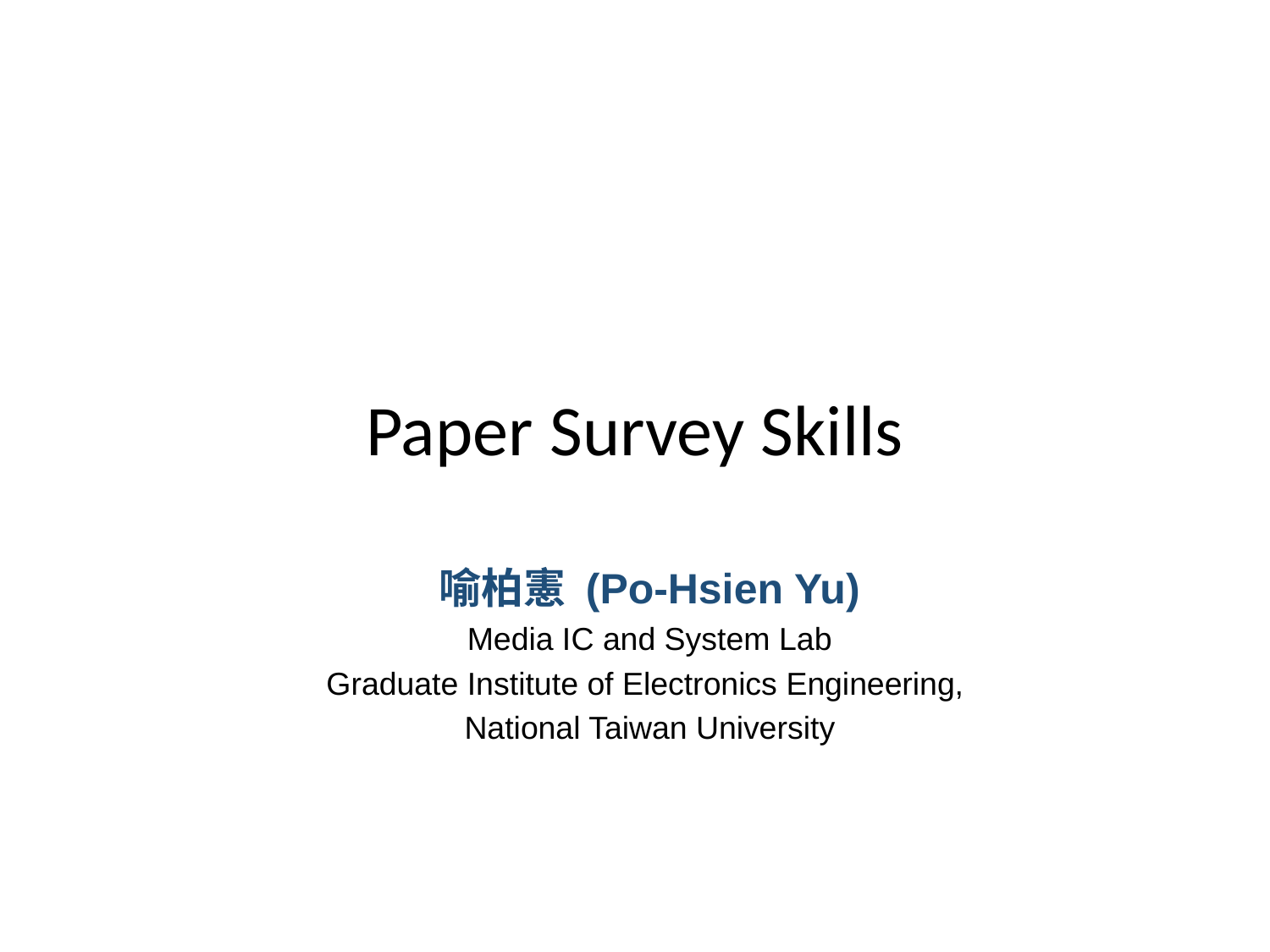

# Paper Survey Skills
喻柏憲 (Po-Hsien Yu)
Media IC and System Lab
Graduate Institute of Electronics Engineering,
National Taiwan University